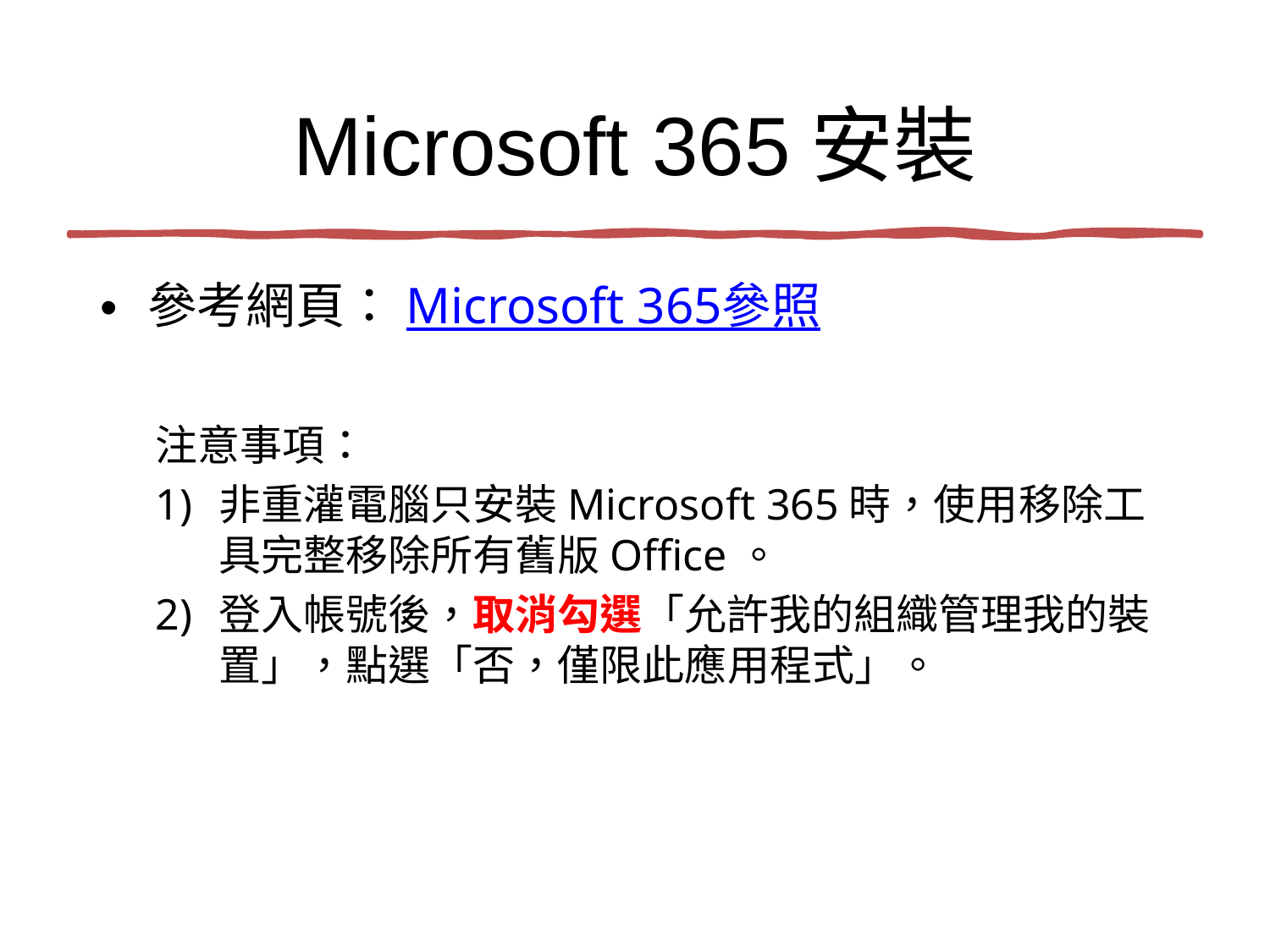

# Microsoft 365安裝

參考網頁：Microsoft 365參照

注意事項：
非重灌電腦只安裝Microsoft 365時，使用移除工具完整移除所有舊版Office。
登入帳號後，取消勾選「允許我的組織管理我的裝置」，點選「否，僅限此應用程式」。